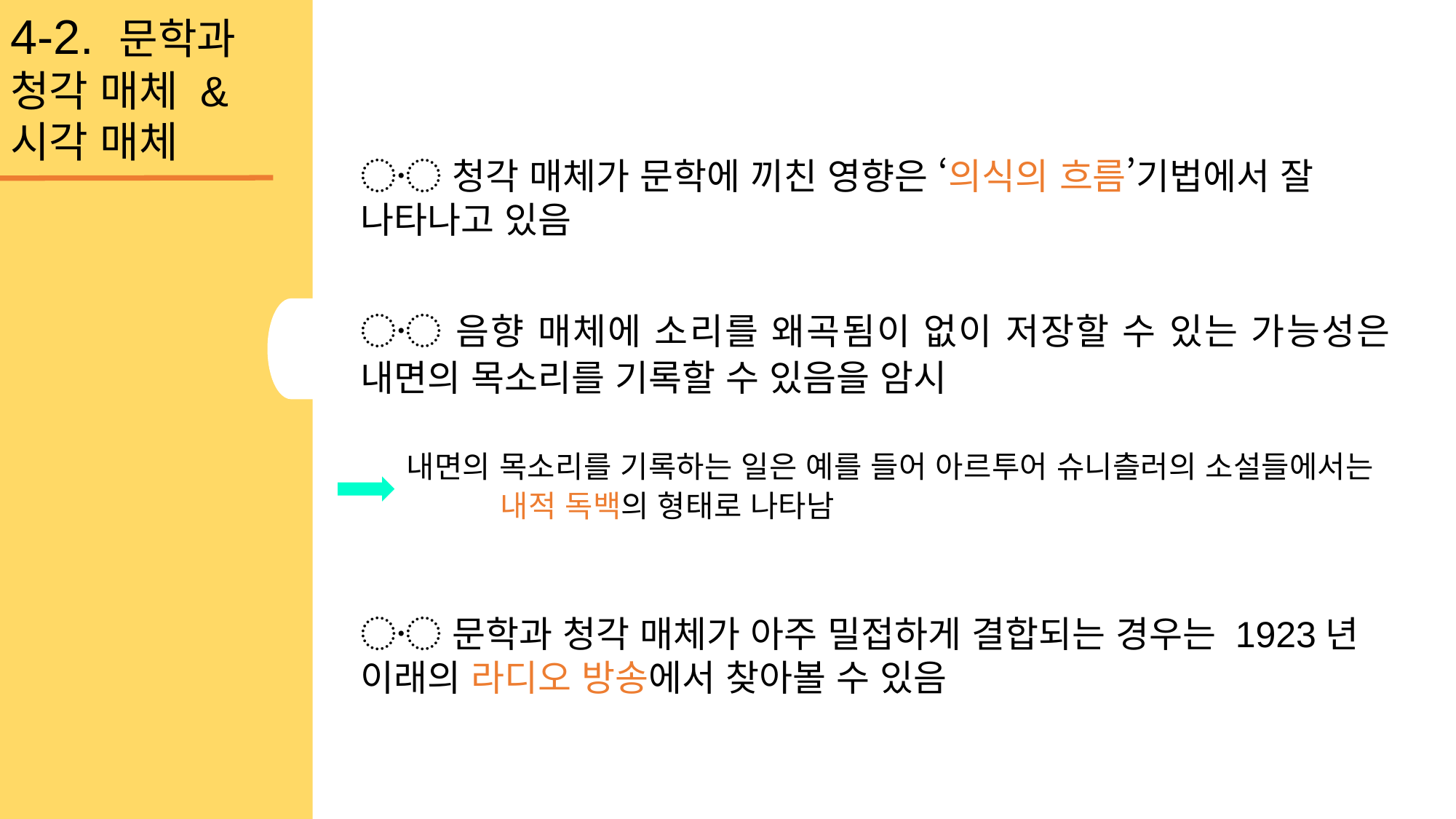

4-2. 문학과 청각 매체 & 시각 매체

〮 청각 매체가 문학에 끼친 영향은 ‘의식의 흐름’기법에서 잘 나타나고 있음

〮 음향 매체에 소리를 왜곡됨이 없이 저장할 수 있는 가능성은 내면의 목소리를 기록할 수 있음을 암시
내면의 목소리를 기록하는 일은 예를 들어 아르투어 슈니츨러의 소설들에서는                내적 독백의 형태로 나타남

〮 문학과 청각 매체가 아주 밀접하게 결합되는 경우는 1923년    이래의 라디오 방송에서 찾아볼 수 있음